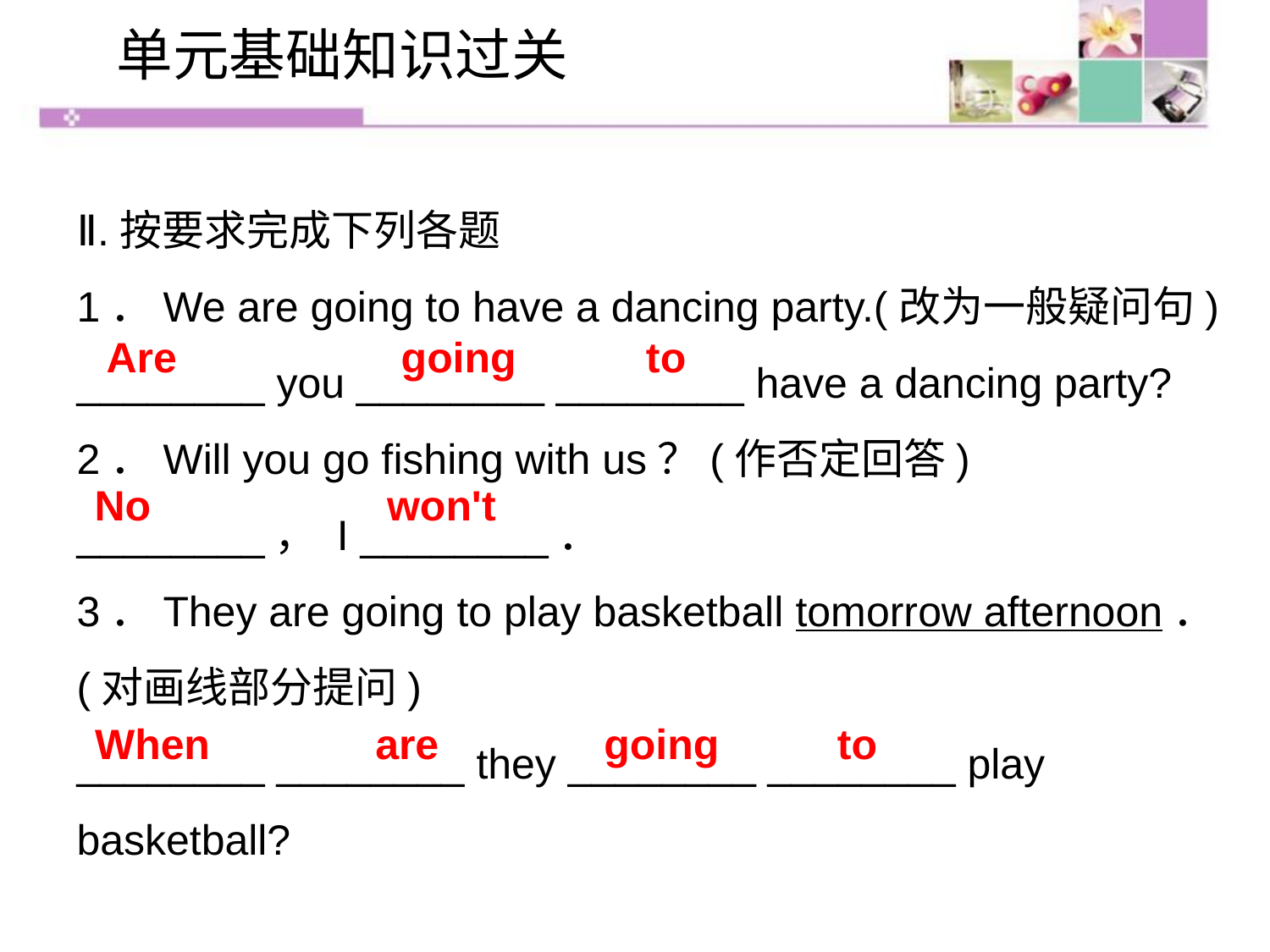

单元基础知识过关
Ⅱ.按要求完成下列各题
1．We are going to have a dancing party.(改为一般疑问句)
________ you ________ ________ have a dancing party?
2．Will you go fishing with us？(作否定回答)
________， I ________．
3．They are going to play basketball tomorrow afternoon．(对画线部分提问)
________ ________ they ________ ________ play basketball?
Are                   going           to
No                    won't
When              are              going          to